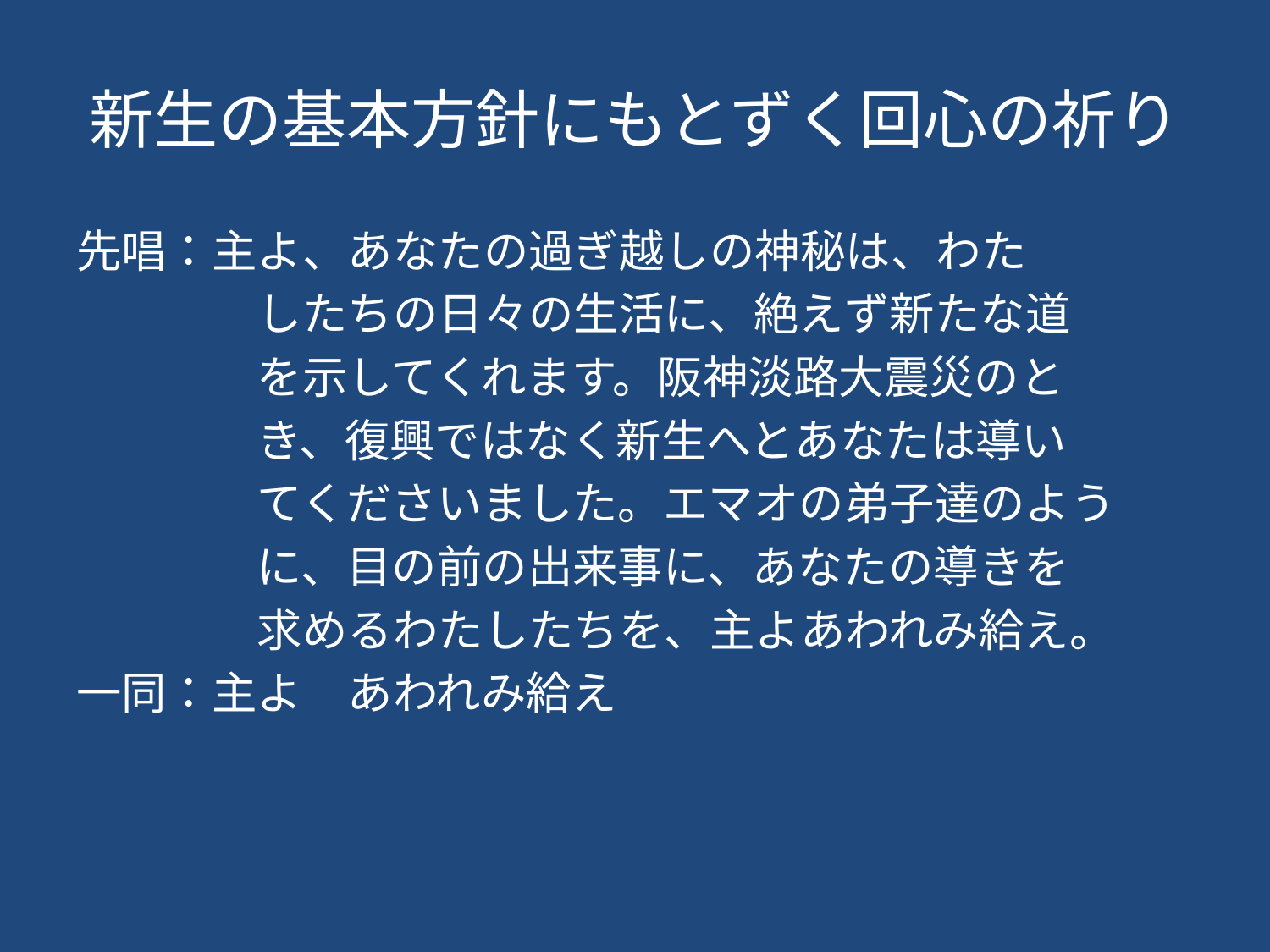

# 新生の基本方針にもとずく回心の祈り
先唱：主よ、あなたの過ぎ越しの神秘は、わた
　　　　したちの日々の生活に、絶えず新たな道
　　　　を示してくれます。阪神淡路大震災のと
　　　　き、復興ではなく新生へとあなたは導い
　　　　てくださいました。エマオの弟子達のよう
　　　　に、目の前の出来事に、あなたの導きを
　　　　求めるわたしたちを、主よあわれみ給え。
一同：主よ　あわれみ給え